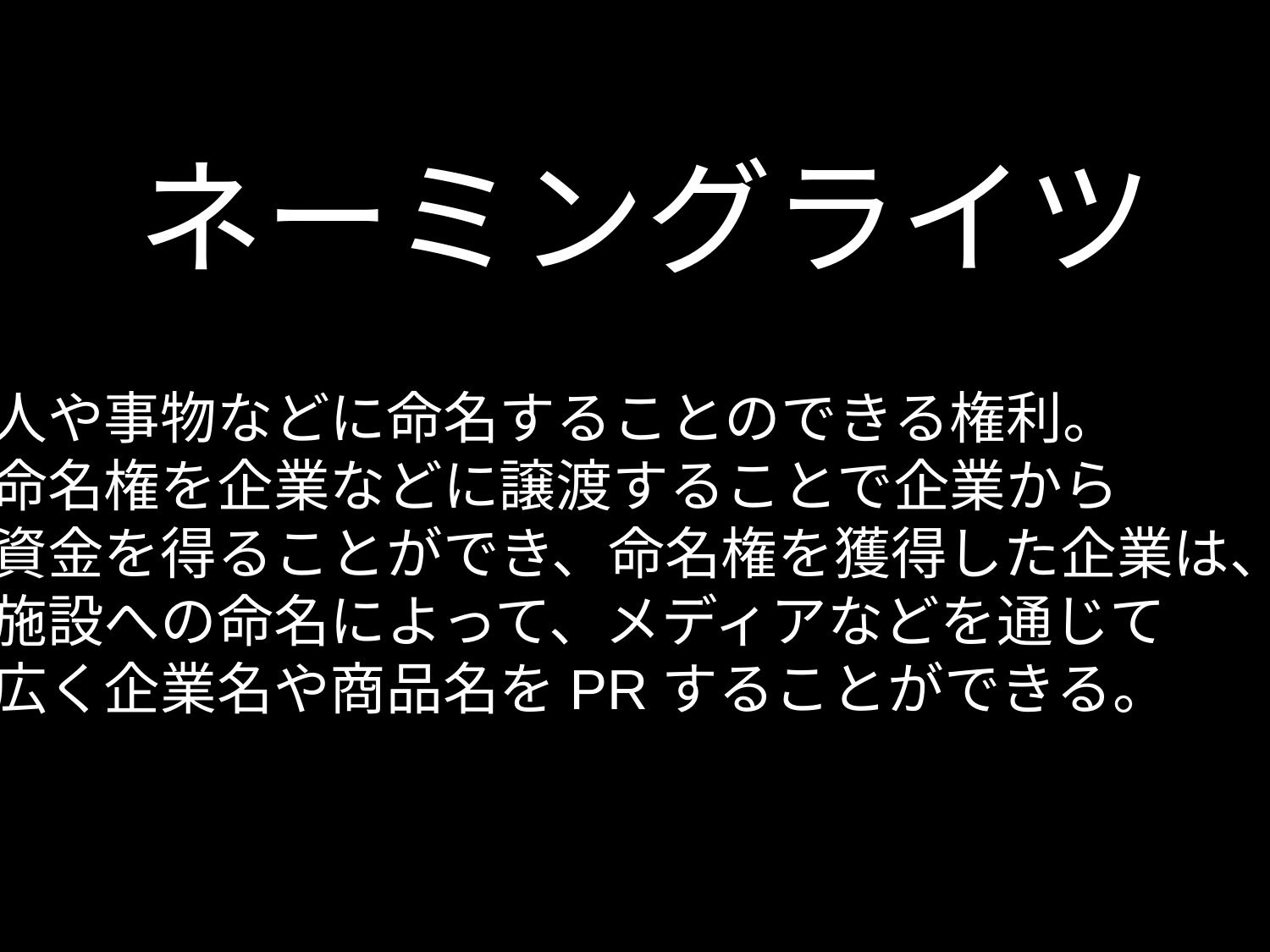

# ネーミングライツ
人や事物などに命名することのできる権利。
命名権を企業などに譲渡することで企業から
資金を得ることができ、命名権を獲得した企業は、
施設への命名によって、メディアなどを通じて
広く企業名や商品名をPRすることができる。